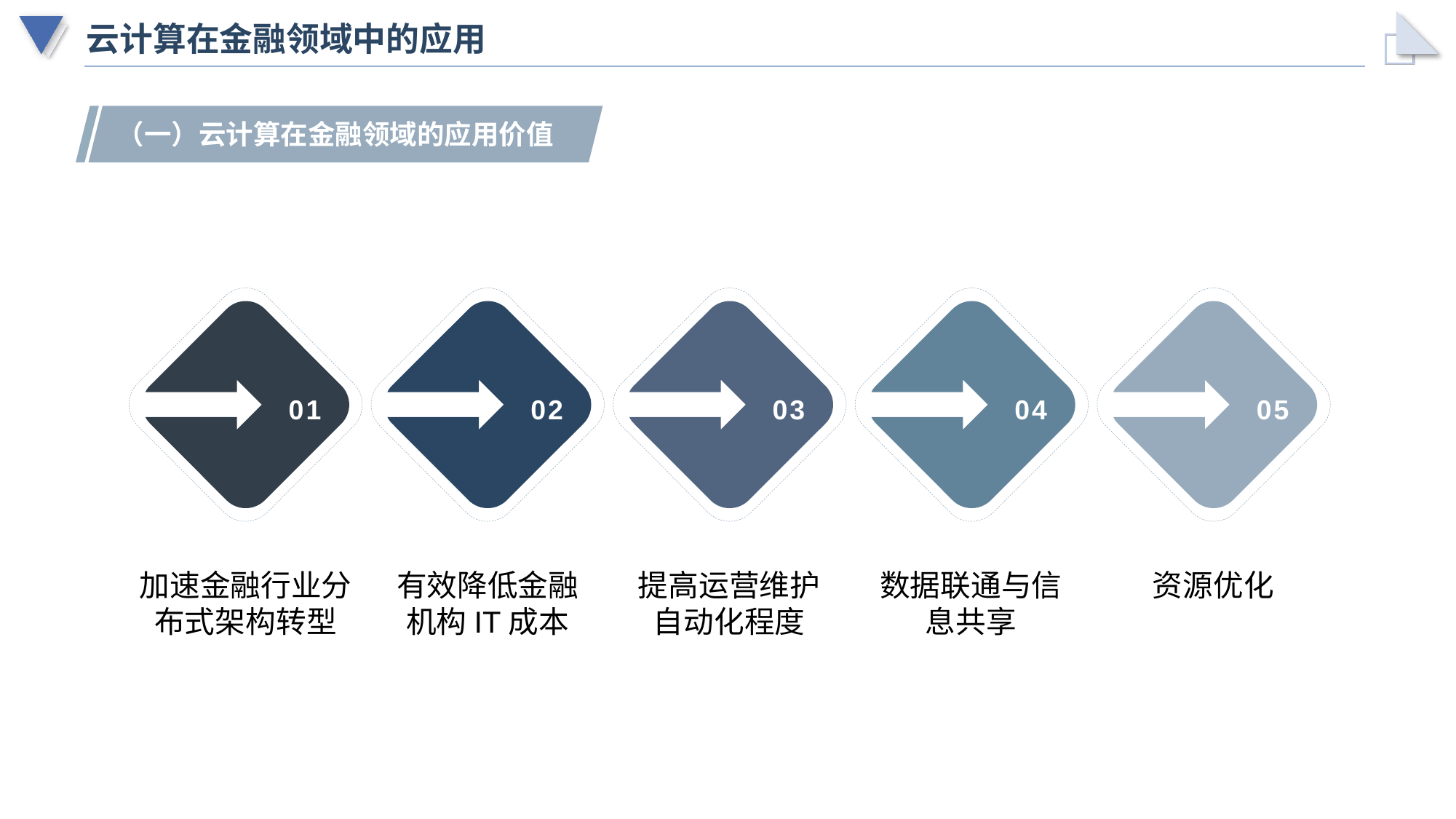

# 云计算在金融领域中的应用

（一）云计算在金融领域的应用价值

01

02

03

04

05
加速金融行业分布式架构转型
有效降低金融机构IT成本
提高运营维护自动化程度
数据联通与信息共享
资源优化